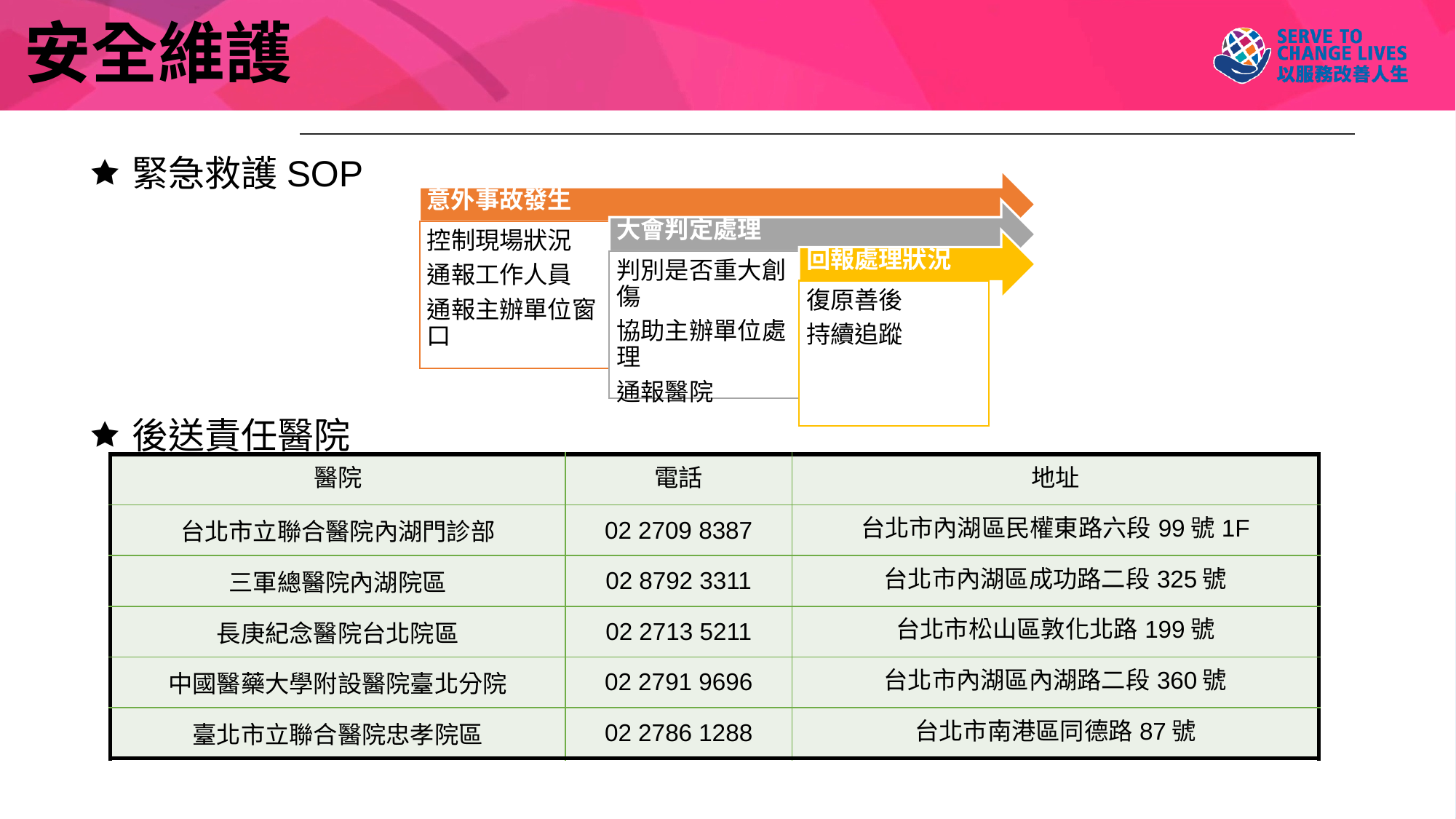

# 安全維護
緊急救護SOP
意外事故發生
控制現場狀況
通報工作人員
通報主辦單位窗口
大會判定處理
判別是否重大創傷
協助主辦單位處理
通報醫院
回報處理狀況
復原善後
持續追蹤
後送責任醫院
| 醫院 | 電話 | 地址 |
| --- | --- | --- |
| 台北市立聯合醫院內湖門診部 | 02 2709 8387 | 台北市內湖區民權東路六段99號1F |
| 三軍總醫院內湖院區 | 02 8792 3311 | 台北市內湖區成功路二段325號 |
| 長庚紀念醫院台北院區 | 02 2713 5211 | 台北市松山區敦化北路199號 |
| 中國醫藥大學附設醫院臺北分院 | 02 2791 9696 | 台北市內湖區內湖路二段360號 |
| 臺北市立聯合醫院忠孝院區 | 02 2786 1288 | 台北市南港區同德路87號 |
14